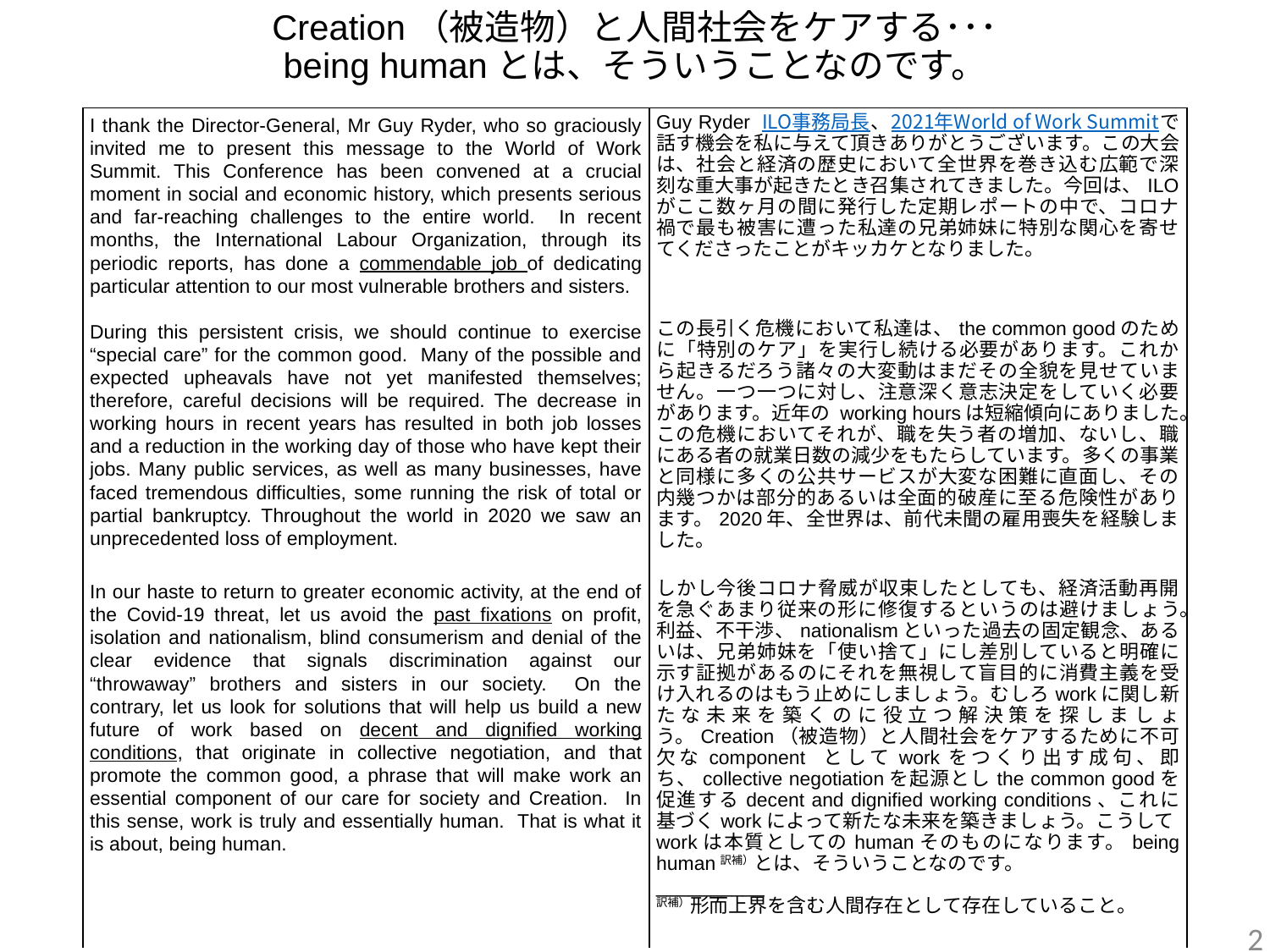

# Creation（被造物）と人間社会をケアする･･･ being humanとは、そういうことなのです。
| I thank the Director-General, Mr Guy Ryder, who so graciously invited me to present this message to the World of Work Summit. This Conference has been convened at a crucial moment in social and economic history, which presents serious and far-reaching challenges to the entire world. In recent months, the International Labour Organization, through its periodic reports, has done a commendable job of dedicating particular attention to our most vulnerable brothers and sisters. | Guy Ryder ILO事務局長、2021年World of Work Summitで話す機会を私に与えて頂きありがとうございます。この大会は、社会と経済の歴史において全世界を巻き込む広範で深刻な重大事が起きたとき召集されてきました。今回は、ILOがここ数ヶ月の間に発行した定期レポートの中で、コロナ禍で最も被害に遭った私達の兄弟姉妹に特別な関心を寄せてくださったことがキッカケとなりました。 |
| --- | --- |
| During this persistent crisis, we should continue to exercise “special care” for the common good. Many of the possible and expected upheavals have not yet manifested themselves; therefore, careful decisions will be required. The decrease in working hours in recent years has resulted in both job losses and a reduction in the working day of those who have kept their jobs. Many public services, as well as many businesses, have faced tremendous difficulties, some running the risk of total or partial bankruptcy. Throughout the world in 2020 we saw an unprecedented loss of employment. | この長引く危機において私達は、the common goodのために「特別のケア」を実行し続ける必要があります。これから起きるだろう諸々の大変動はまだその全貌を見せていません。一つ一つに対し、注意深く意志決定をしていく必要があります。近年の working hoursは短縮傾向にありました。この危機においてそれが、職を失う者の増加、ないし、職にある者の就業日数の減少をもたらしています。多くの事業と同様に多くの公共サービスが大変な困難に直面し、その内幾つかは部分的あるいは全面的破産に至る危険性があります。2020年、全世界は、前代未聞の雇用喪失を経験しました。 |
| In our haste to return to greater economic activity, at the end of the Covid-19 threat, let us avoid the past fixations on profit, isolation and nationalism, blind consumerism and denial of the clear evidence that signals discrimination against our “throwaway” brothers and sisters in our society. On the contrary, let us look for solutions that will help us build a new future of work based on decent and dignified working conditions, that originate in collective negotiation, and that promote the common good, a phrase that will make work an essential component of our care for society and Creation. In this sense, work is truly and essentially human. That is what it is about, being human. | しかし今後コロナ脅威が収束したとしても、経済活動再開を急ぐあまり従来の形に修復するというのは避けましょう。利益、不干渉、nationalismといった過去の固定観念、あるいは、兄弟姉妹を「使い捨て」にし差別していると明確に示す証拠があるのにそれを無視して盲目的に消費主義を受け入れるのはもう止めにしましょう。むしろworkに関し新たな未来を築くのに役立つ解決策を探しましょう。Creation（被造物）と人間社会をケアするために不可欠なcomponent としてworkをつくり出す成句、即ち、collective negotiationを起源としthe common goodを促進するdecent and dignified working conditions、これに基づくworkによって新たな未来を築きましょう。こうしてworkは本質としてのhumanそのものになります。being human訳補）とは、そういうことなのです。 \_\_\_\_\_\_\_\_\_\_ 訳補）形而上界を含む人間存在として存在していること。 |
2